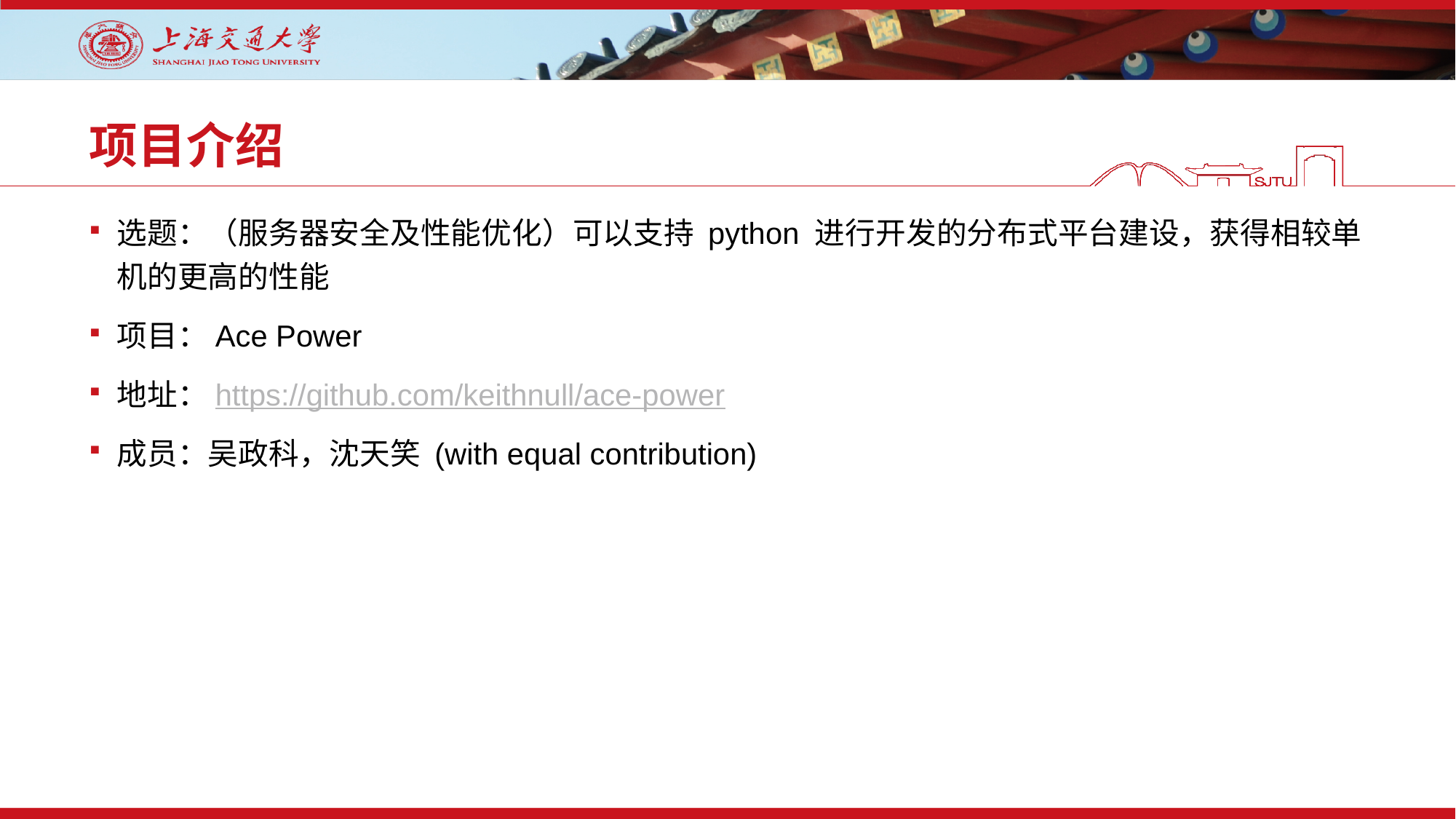

# 项目介绍
选题：（服务器安全及性能优化）可以支持 python 进行开发的分布式平台建设，获得相较单机的更高的性能
项目：Ace Power
地址：https://github.com/keithnull/ace-power
成员：吴政科，沈天笑 (with equal contribution)